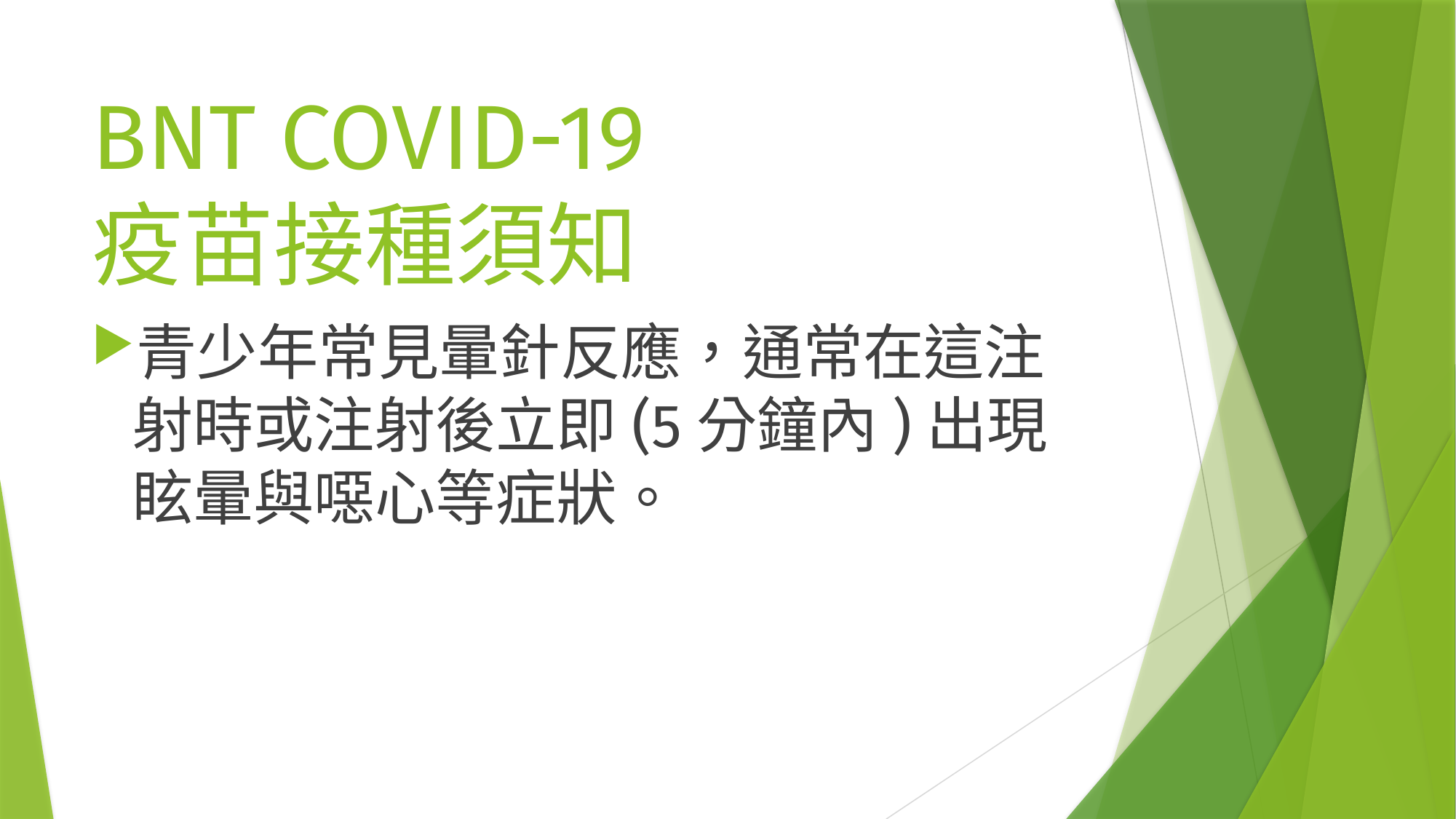

# BNT COVID-19 疫苗接種須知
青少年常見暈針反應，通常在這注射時或注射後立即(5分鐘內)出現眩暈與噁心等症狀。